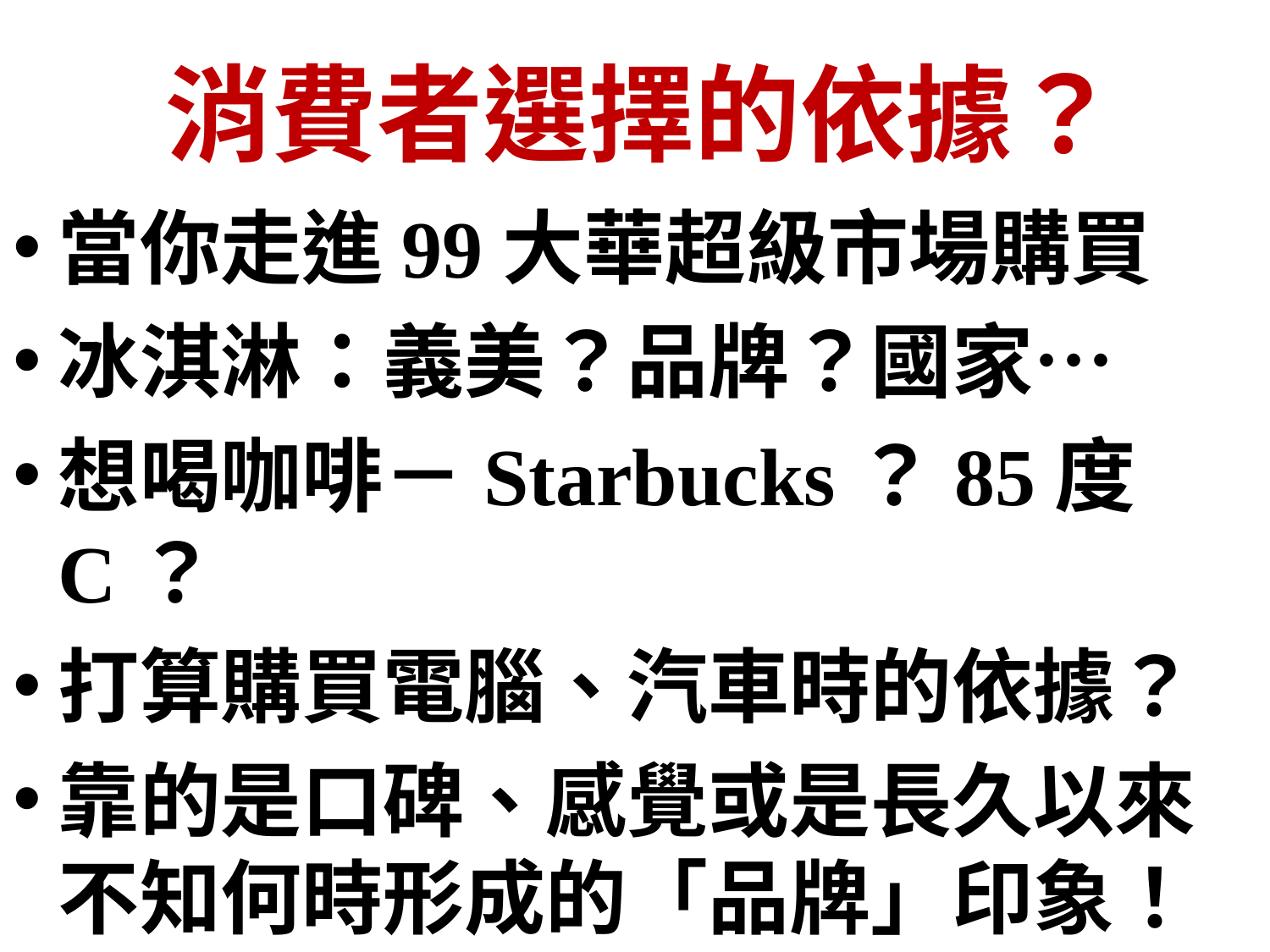

# 消費者選擇的依據？
當你走進99大華超級市場購買
冰淇淋：義美？品牌？國家…
想喝咖啡－Starbucks？85度C？
打算購買電腦、汽車時的依據？
靠的是口碑、感覺或是長久以來不知何時形成的「品牌」印象！